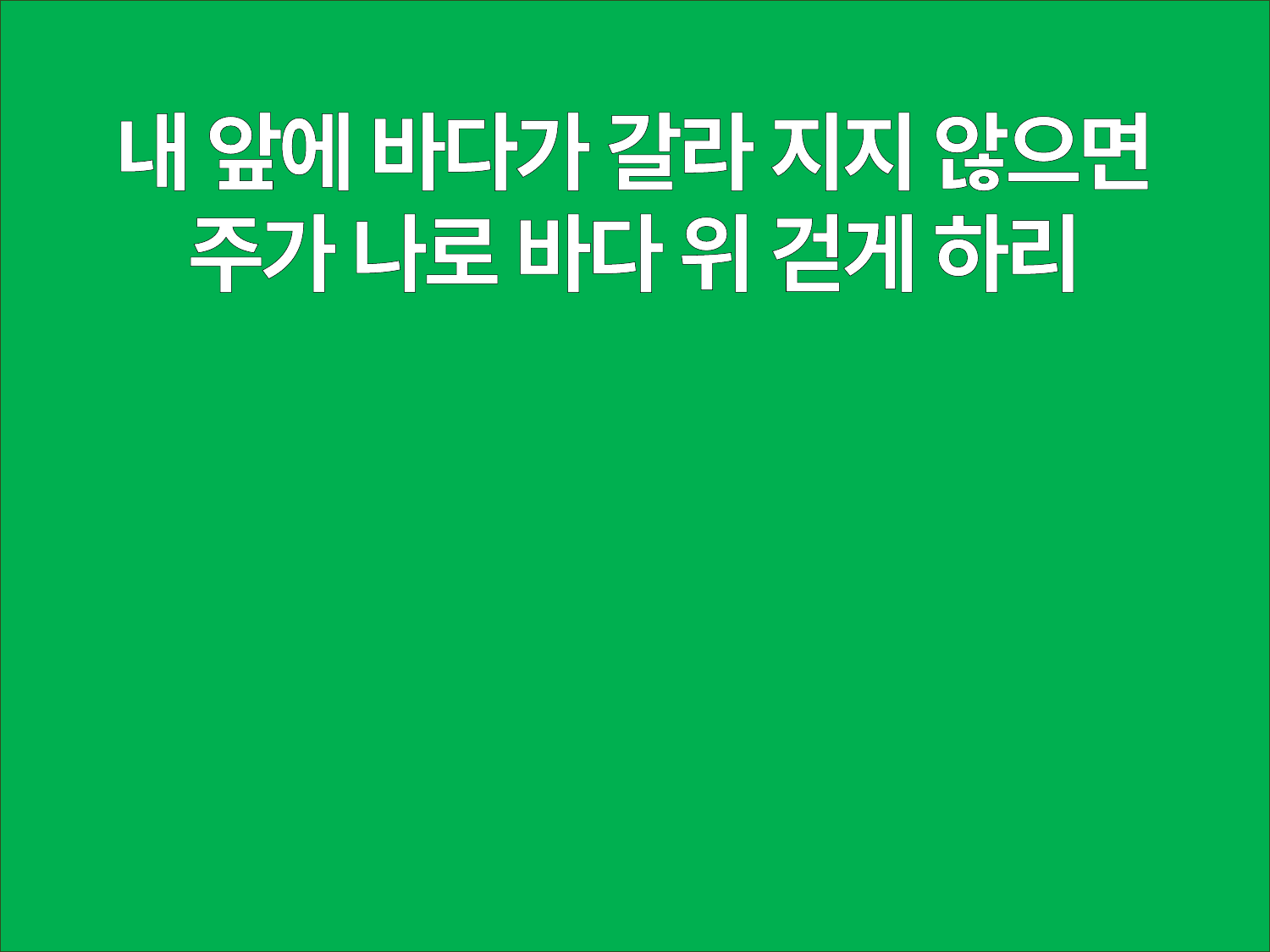

내 앞에 바다가 갈라 지지 않으면
주가 나로 바다 위 걷게 하리